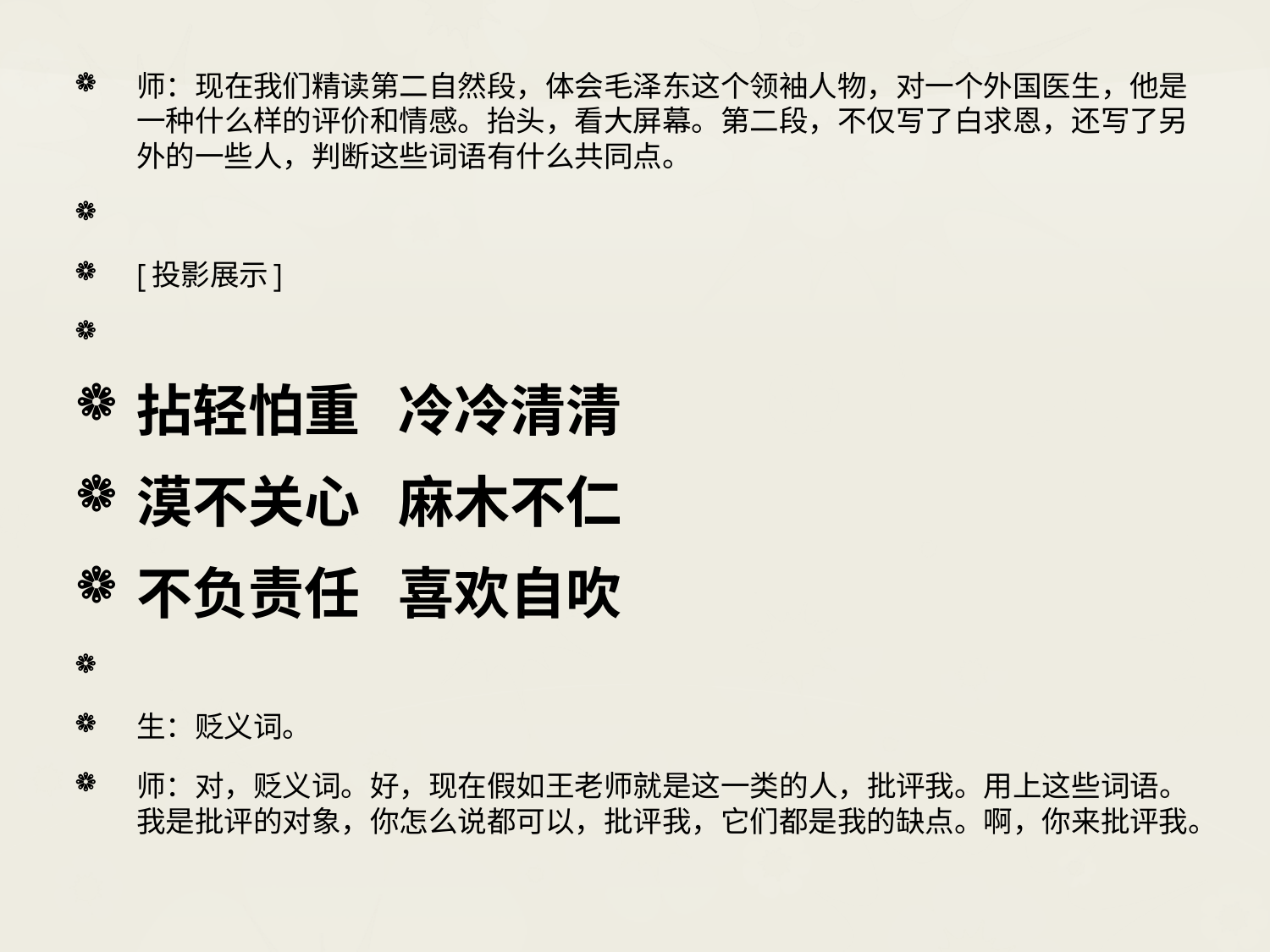

师：现在我们精读第二自然段，体会毛泽东这个领袖人物，对一个外国医生，他是一种什么样的评价和情感。抬头，看大屏幕。第二段，不仅写了白求恩，还写了另外的一些人，判断这些词语有什么共同点。

[投影展示]

拈轻怕重   冷冷清清
漠不关心   麻木不仁
不负责任   喜欢自吹

生：贬义词。
师：对，贬义词。好，现在假如王老师就是这一类的人，批评我。用上这些词语。我是批评的对象，你怎么说都可以，批评我，它们都是我的缺点。啊，你来批评我。